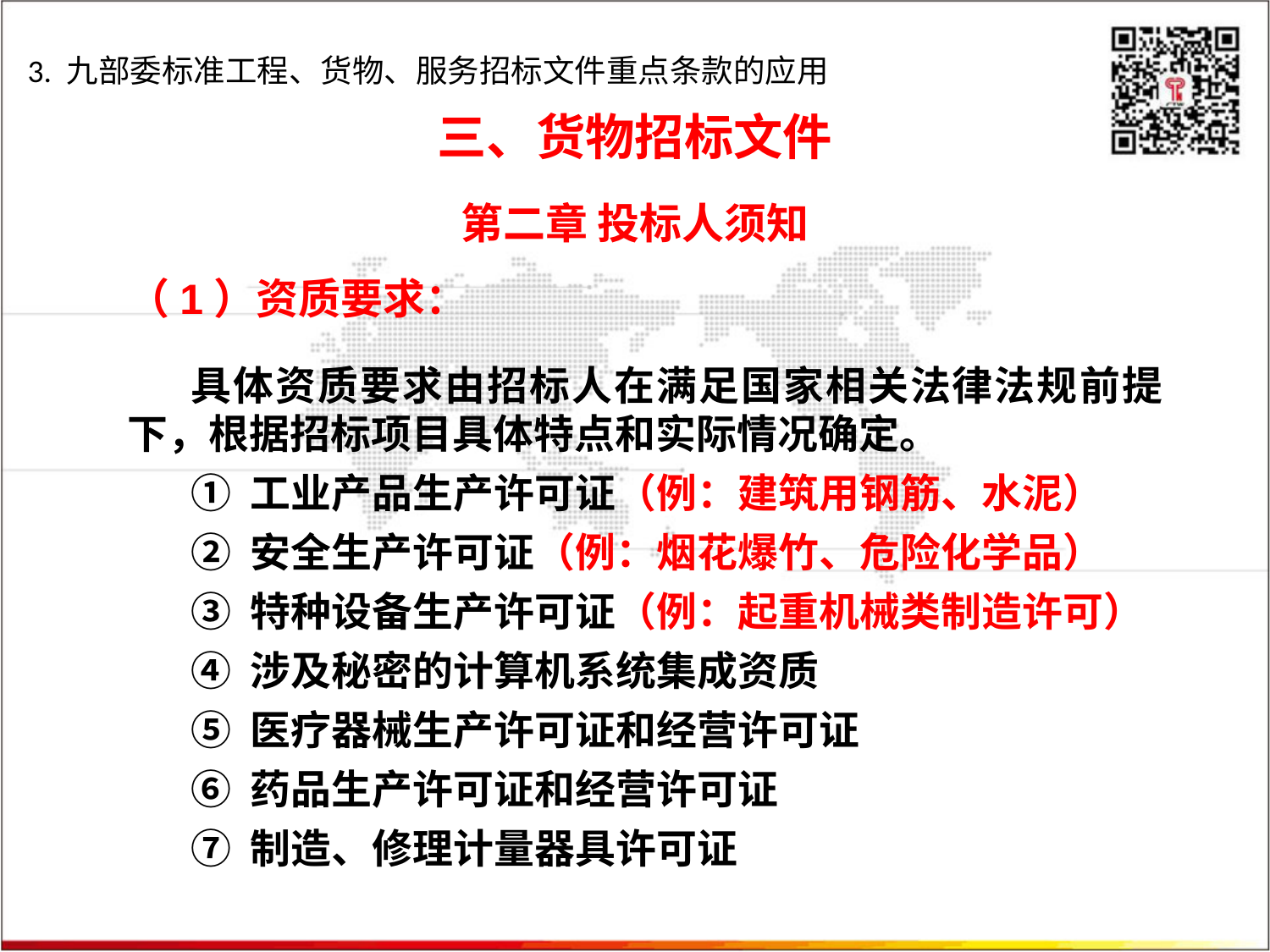

# 3. 九部委标准工程、货物、服务招标文件重点条款的应用
三、货物招标文件
第二章 投标人须知
（1）资质要求：
具体资质要求由招标人在满足国家相关法律法规前提下，根据招标项目具体特点和实际情况确定。
① 工业产品生产许可证（例：建筑用钢筋、水泥）
② 安全生产许可证（例：烟花爆竹、危险化学品）
③ 特种设备生产许可证（例：起重机械类制造许可）
④ 涉及秘密的计算机系统集成资质
⑤ 医疗器械生产许可证和经营许可证
⑥ 药品生产许可证和经营许可证
⑦ 制造、修理计量器具许可证